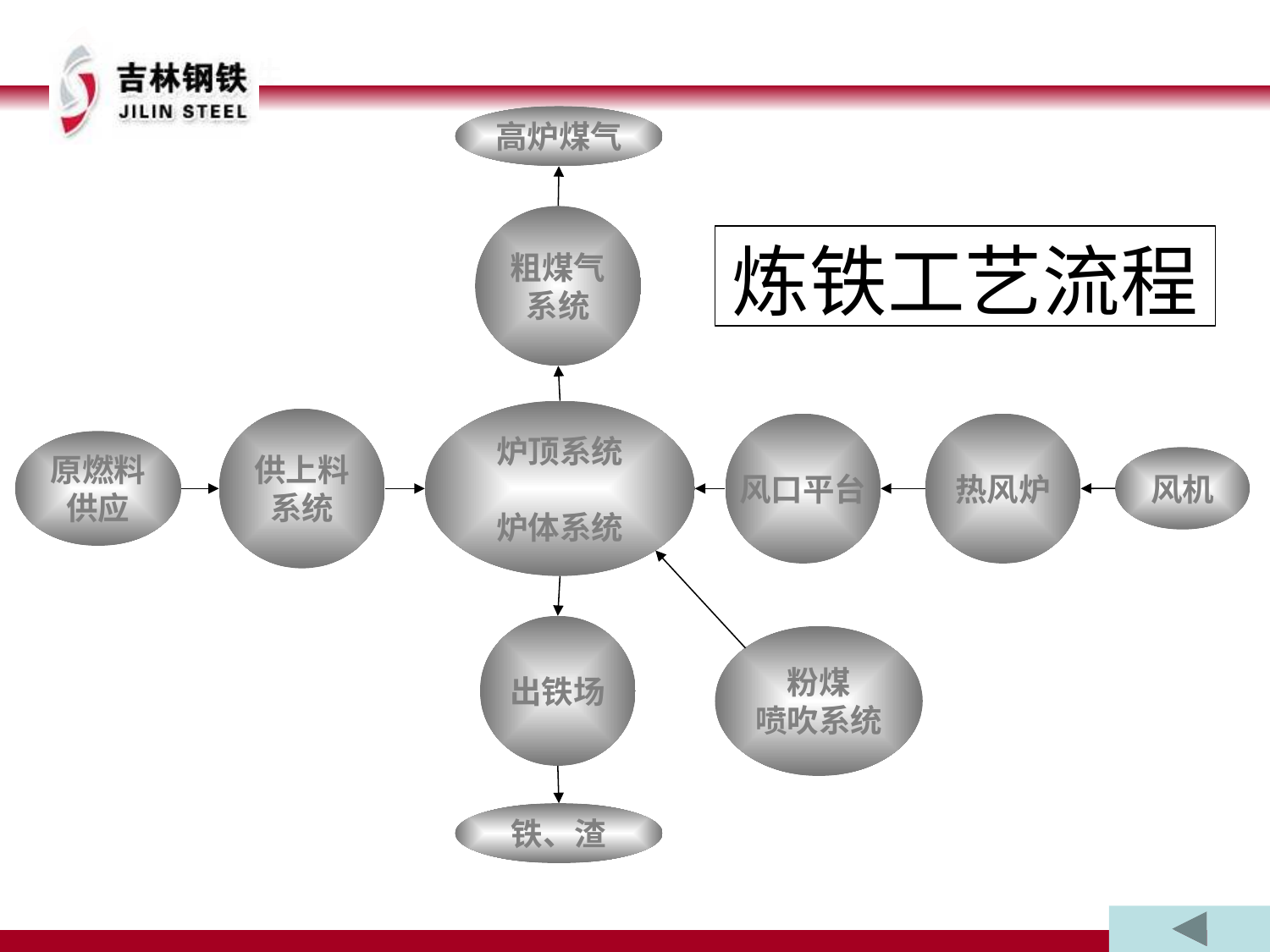

高炉煤气
粗煤气
系统
炼铁工艺流程
炉顶系统

炉体系统
供上料
系统
风口平台
热风炉
原燃料
供应
风机
出铁场
粉煤
喷吹系统
铁、渣